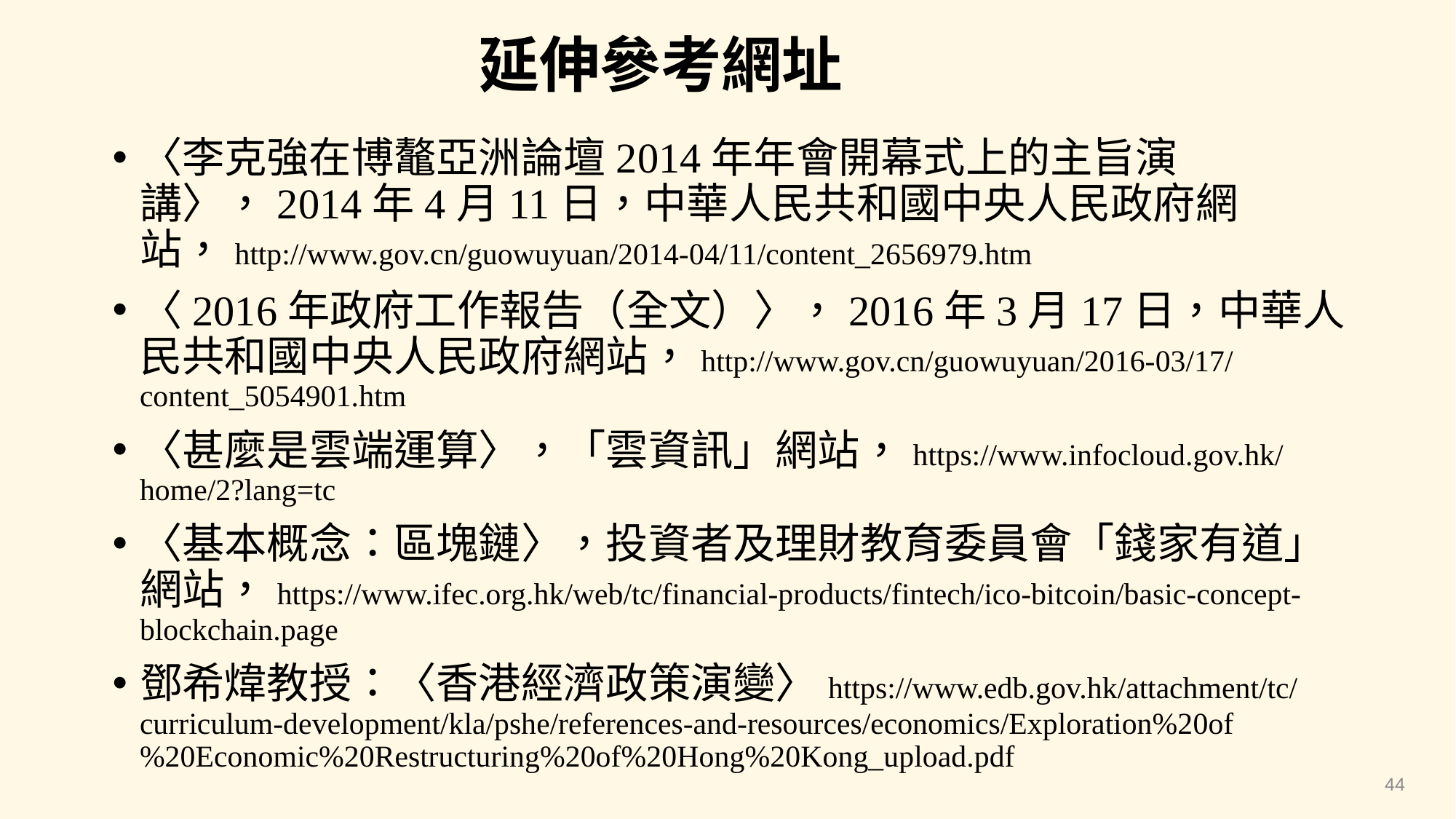

# 延伸參考網址
〈李克強在博鼇亞洲論壇2014年年會開幕式上的主旨演講〉，2014年4月11日，中華人民共和國中央人民政府網站，http://www.gov.cn/guowuyuan/2014-04/11/content_2656979.htm
〈2016年政府工作報告（全文）〉，2016年3月17日，中華人民共和國中央人民政府網站，http://www.gov.cn/guowuyuan/2016-03/17/content_5054901.htm
〈甚麼是雲端運算〉，「雲資訊」網站，https://www.infocloud.gov.hk/home/2?lang=tc
〈基本概念：區塊鏈〉，投資者及理財教育委員會「錢家有道」網站，https://www.ifec.org.hk/web/tc/financial-products/fintech/ico-bitcoin/basic-concept-blockchain.page
鄧希煒教授：〈香港經濟政策演變〉https://www.edb.gov.hk/attachment/tc/curriculum-development/kla/pshe/references-and-resources/economics/Exploration%20of%20Economic%20Restructuring%20of%20Hong%20Kong_upload.pdf